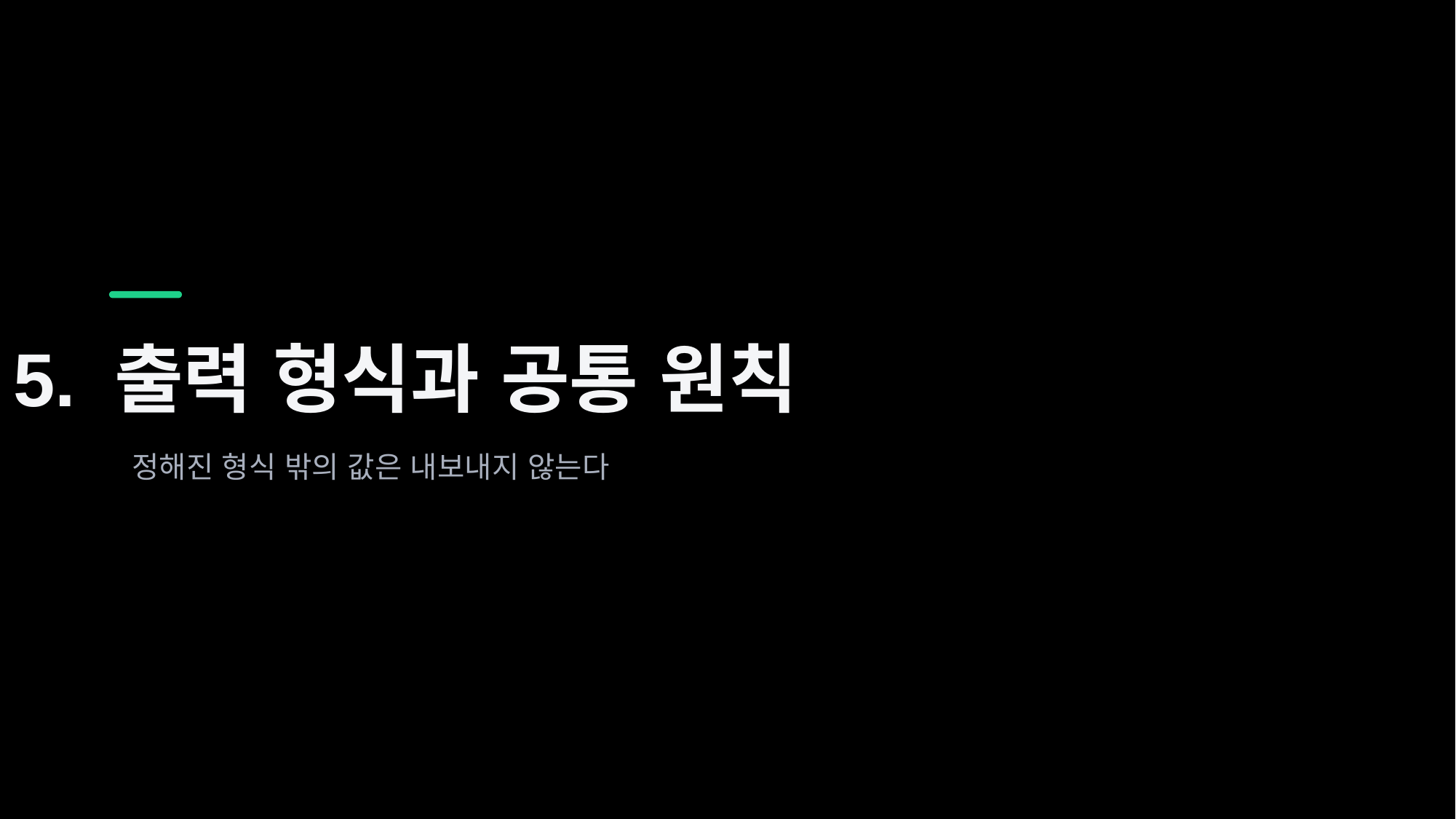

5. 출력 형식과 공통 원칙
정해진 형식 밖의 값은 내보내지 않는다